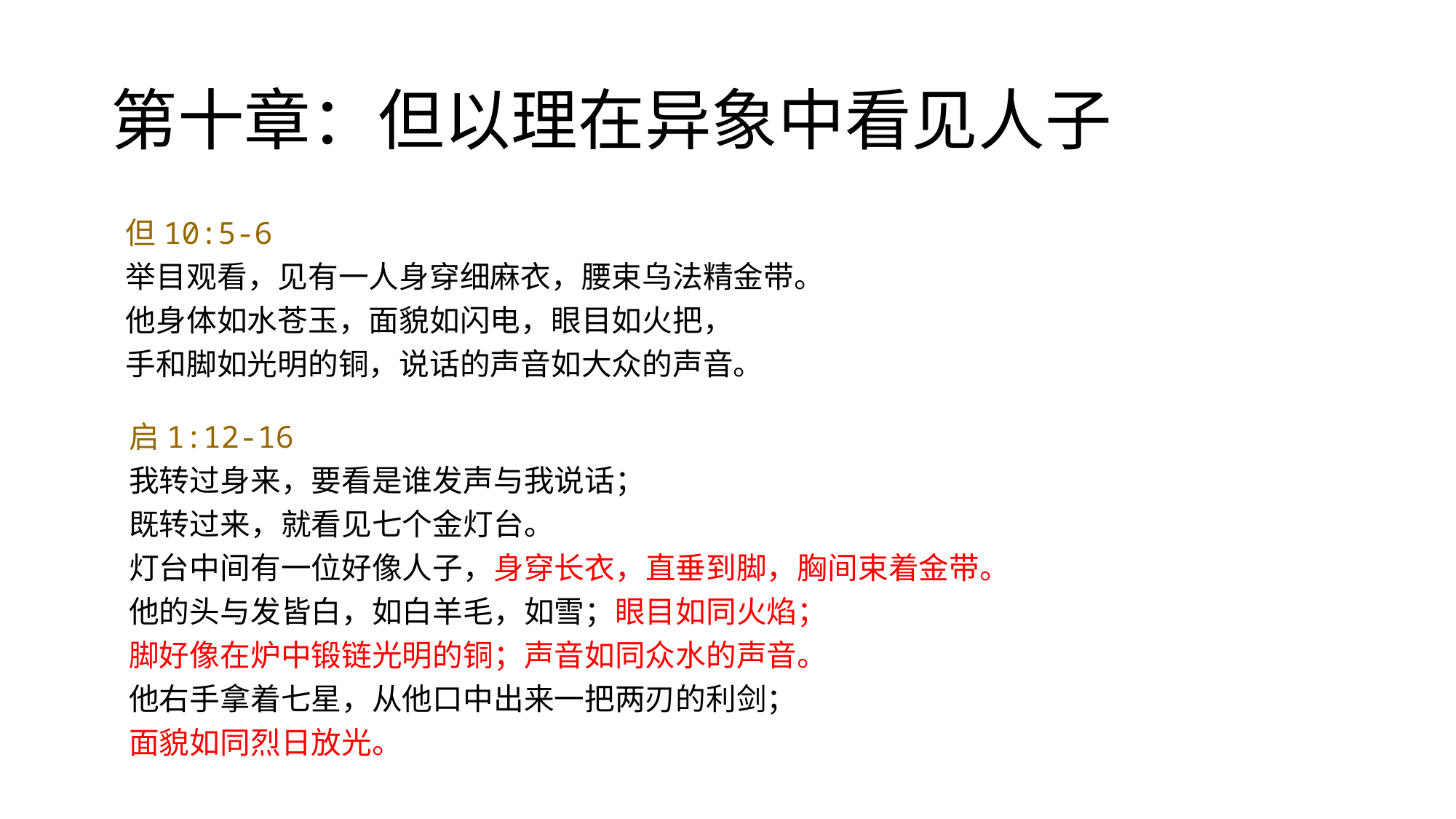

# 第十章：但以理在异象中看见人子
但10:5-6
举目观看，见有一人身穿细麻衣，腰束乌法精金带。
他身体如水苍玉，面貌如闪电，眼目如火把，
手和脚如光明的铜，说话的声音如大众的声音。
启1:12-16
我转过身来，要看是谁发声与我说话；
既转过来，就看见七个金灯台。
灯台中间有一位好像人子，身穿长衣，直垂到脚，胸间束着金带。
他的头与发皆白，如白羊毛，如雪；眼目如同火焰；
脚好像在炉中锻链光明的铜；声音如同众水的声音。
他右手拿着七星，从他口中出来一把两刃的利剑；
面貌如同烈日放光。